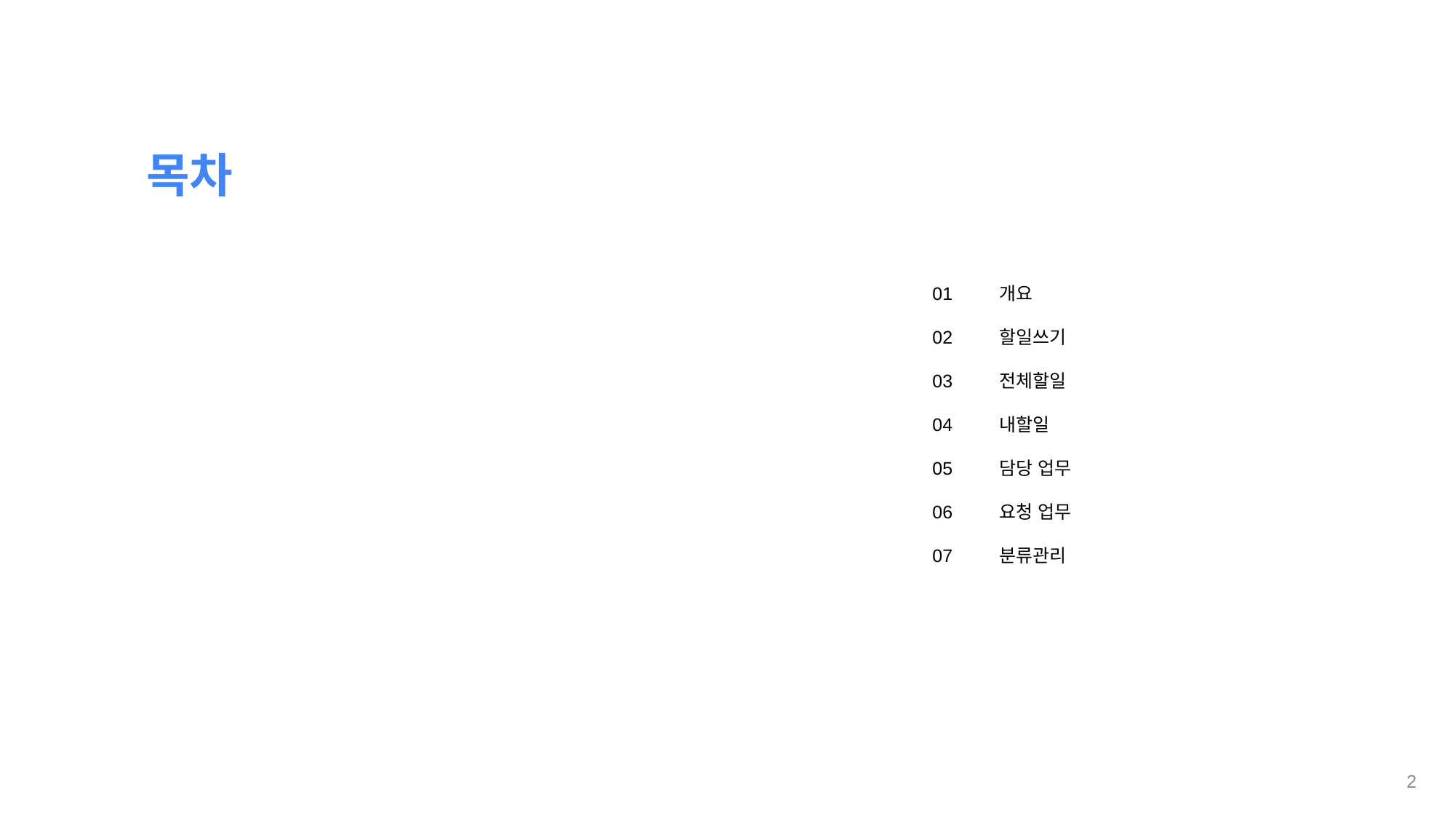

목차
01
02
03
04
05
06
07
개요
할일쓰기
전체할일
내할일
담당 업무
요청 업무
분류관리